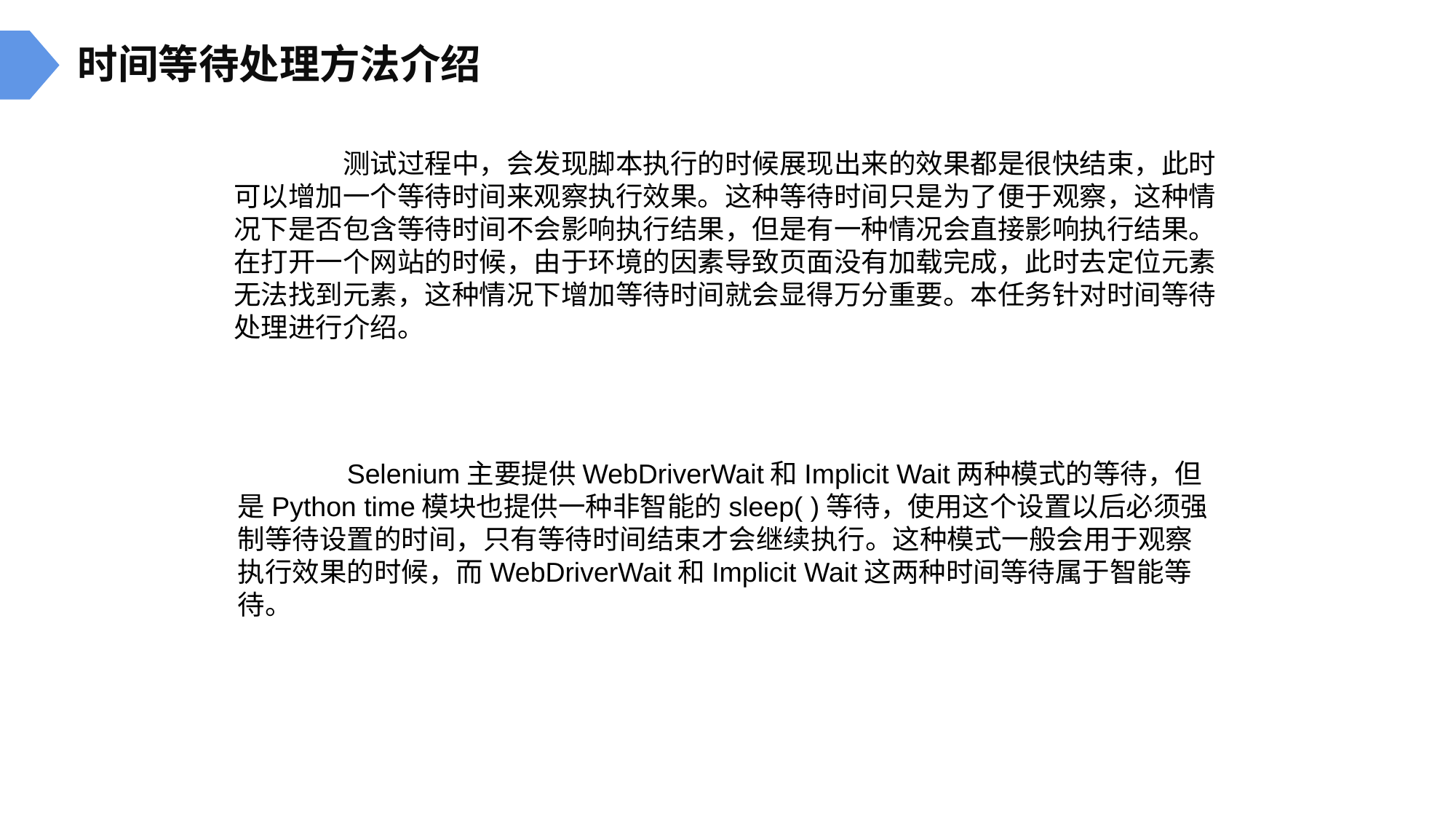

时间等待处理方法介绍
	测试过程中，会发现脚本执行的时候展现出来的效果都是很快结束，此时可以增加一个等待时间来观察执行效果。这种等待时间只是为了便于观察，这种情况下是否包含等待时间不会影响执行结果，但是有一种情况会直接影响执行结果。在打开一个网站的时候，由于环境的因素导致页面没有加载完成，此时去定位元素无法找到元素，这种情况下增加等待时间就会显得万分重要。本任务针对时间等待处理进行介绍。
	Selenium主要提供WebDriverWait和Implicit Wait两种模式的等待，但是Python time模块也提供一种非智能的sleep( )等待，使用这个设置以后必须强制等待设置的时间，只有等待时间结束才会继续执行。这种模式一般会用于观察执行效果的时候，而WebDriverWait和Implicit Wait这两种时间等待属于智能等待。